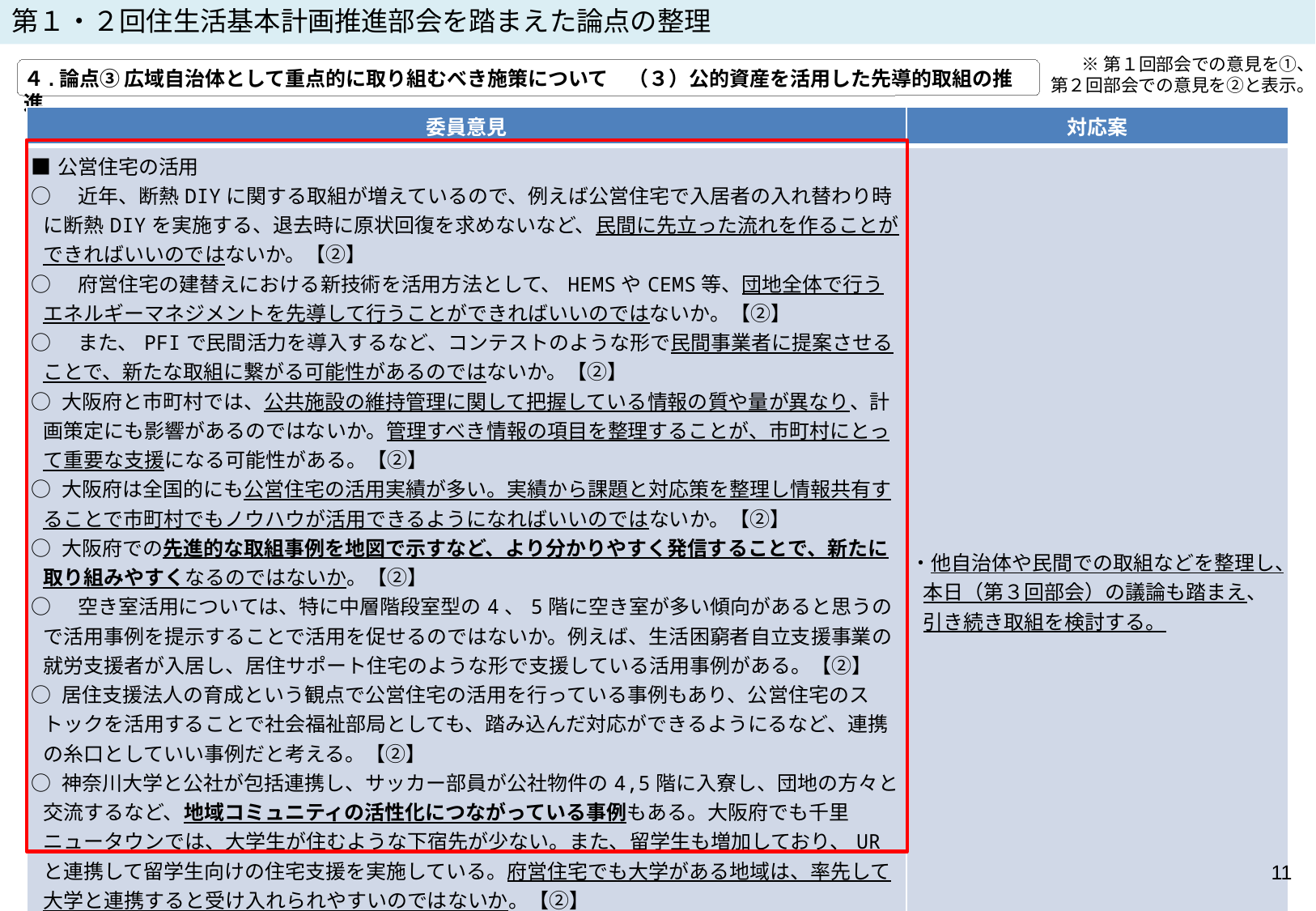

第１・２回住生活基本計画推進部会を踏まえた論点の整理
※第１回部会での意見を①、
第２回部会での意見を②と表示。
４.論点③ 広域自治体として重点的に取り組むべき施策について　（３）公的資産を活用した先導的取組の推進
| 委員意見 | 対応案 |
| --- | --- |
| ■公営住宅の活用 ○　近年、断熱DIYに関する取組が増えているので、例えば公営住宅で入居者の入れ替わり時に断熱DIYを実施する、退去時に原状回復を求めないなど、民間に先立った流れを作ることができればいいのではないか。【②】 ○　府営住宅の建替えにおける新技術を活用方法として、HEMSやCEMS等、団地全体で行うエネルギーマネジメントを先導して行うことができればいいのではないか。【②】 ○　また、PFIで民間活力を導入するなど、コンテストのような形で民間事業者に提案させることで、新たな取組に繋がる可能性があるのではないか。【②】 ○ 大阪府と市町村では、公共施設の維持管理に関して把握している情報の質や量が異なり、計画策定にも影響があるのではないか。管理すべき情報の項目を整理することが、市町村にとって重要な支援になる可能性がある。【②】 ○ 大阪府は全国的にも公営住宅の活用実績が多い。実績から課題と対応策を整理し情報共有することで市町村でもノウハウが活用できるようになればいいのではないか。【②】 ○ 大阪府での先進的な取組事例を地図で示すなど、より分かりやすく発信することで、新たに取り組みやすくなるのではないか。【②】 ○　空き室活用については、特に中層階段室型の4、5階に空き室が多い傾向があると思うので活用事例を提示することで活用を促せるのではないか。例えば、生活困窮者自立支援事業の就労支援者が入居し、居住サポート住宅のような形で支援している活用事例がある。【②】 ○ 居住支援法人の育成という観点で公営住宅の活用を行っている事例もあり、公営住宅のストックを活用することで社会福祉部局としても、踏み込んだ対応ができるようにるなど、連携の糸口としていい事例だと考える。【②】 ○ 神奈川大学と公社が包括連携し、サッカー部員が公社物件の4,5階に入寮し、団地の方々と交流するなど、地域コミュニティの活性化につながっている事例もある。大阪府でも千里ニュータウンでは、大学生が住むような下宿先が少ない。また、留学生も増加しており、URと連携して留学生向けの住宅支援を実施している。府営住宅でも大学がある地域は、率先して大学と連携すると受け入れられやすいのではないか。【②】 ○　JRの社宅をリノベーションし、1階でコミュニティマネジメントの団体がショップを経営しながら住民のコミュニティ支援のような役割を担っている事例もある。府営住宅でも、入れ替わりがあるような層に入居してもらうことは、新陳代謝を上げるため重要ではないか。【②】 | ・他自治体や民間での取組などを整理し、本日（第３回部会）の議論も踏まえ、引き続き取組を検討する。 |

11